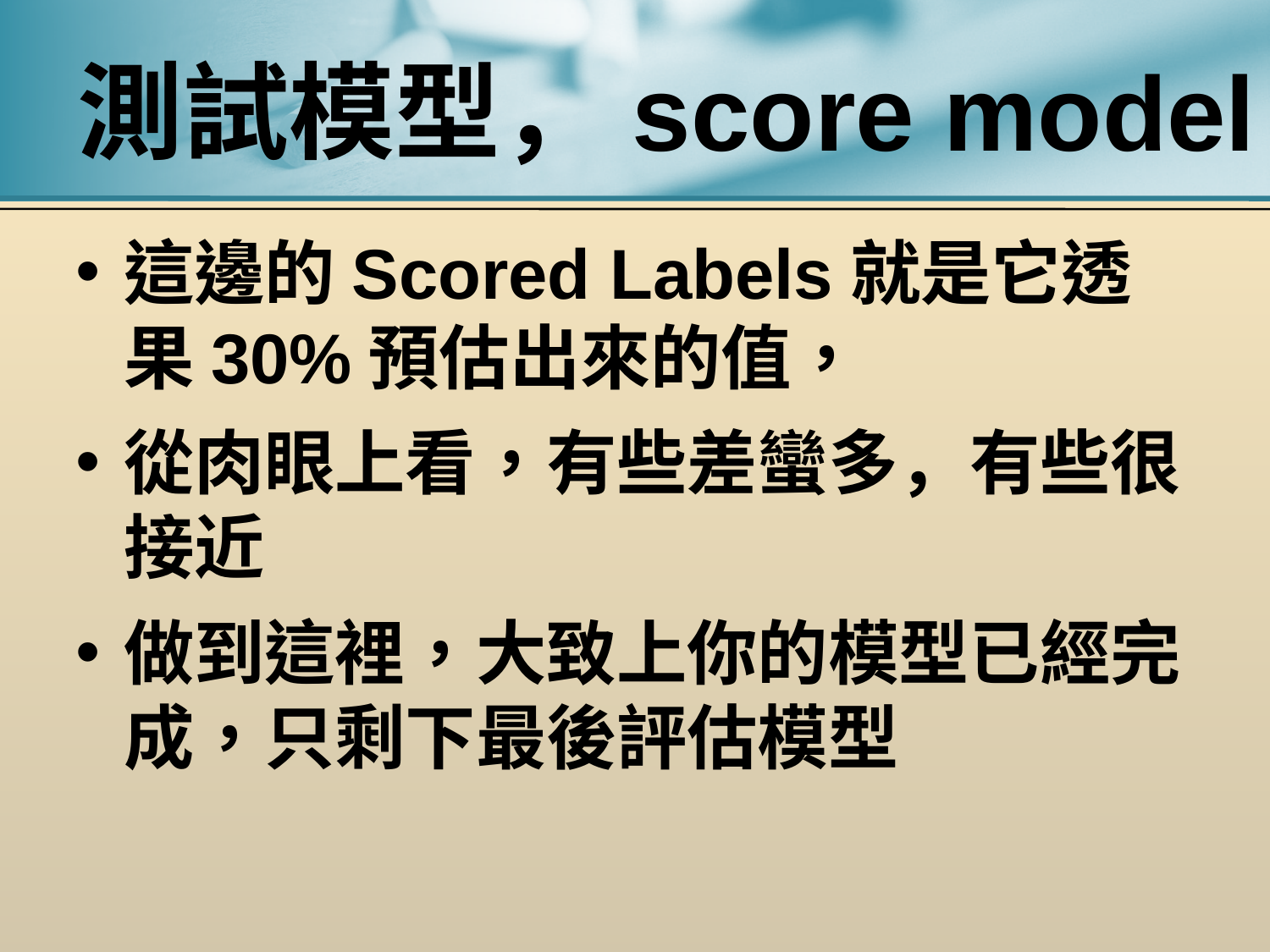

# 測試模型，score model
這邊的Scored Labels就是它透果30%預估出來的值，
從肉眼上看，有些差蠻多，有些很接近
做到這裡，大致上你的模型已經完成，只剩下最後評估模型